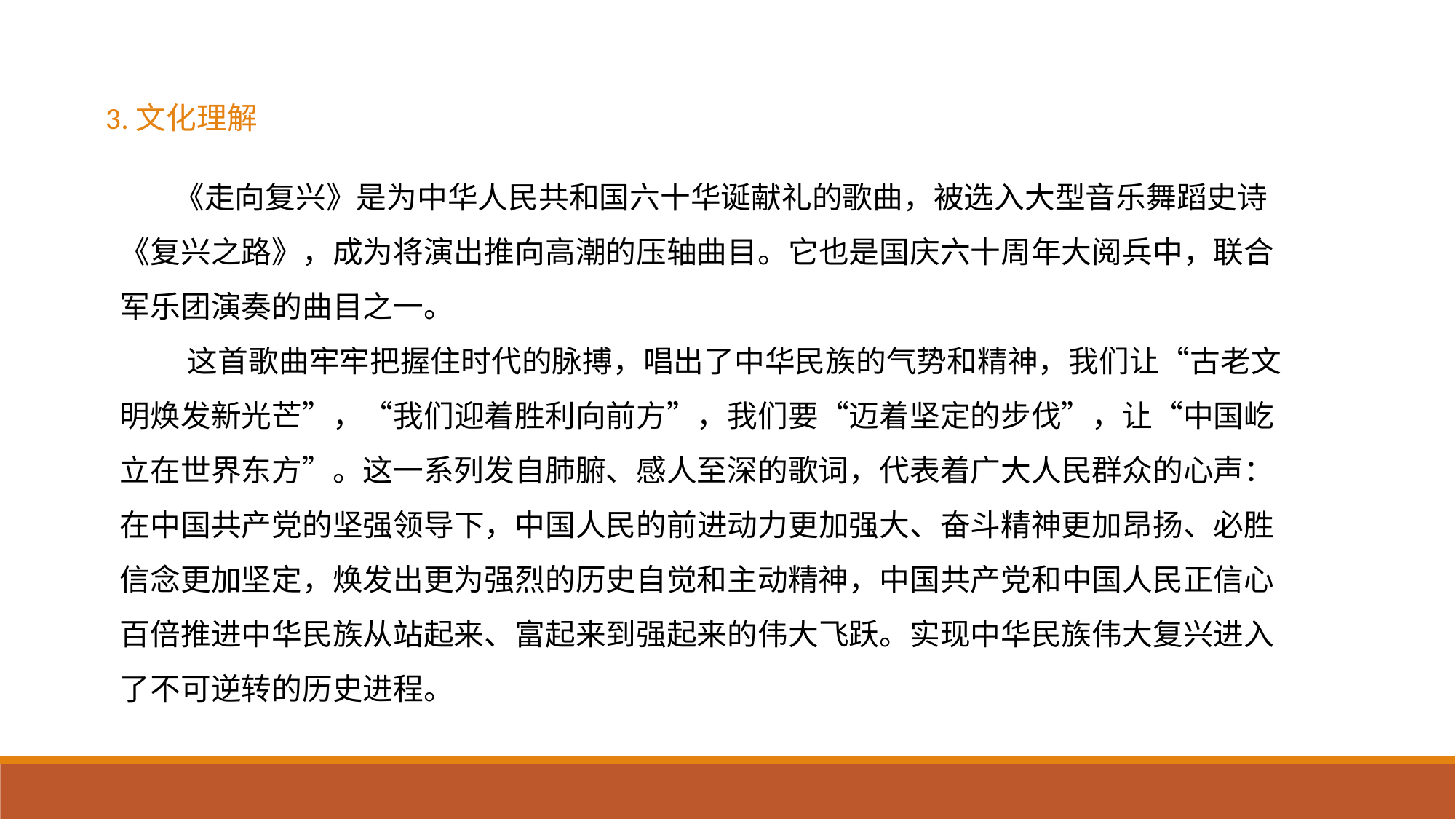

3.文化理解
       《走向复兴》是为中华人民共和国六十华诞献礼的歌曲，被选入大型音乐舞蹈史诗《复兴之路》，成为将演出推向高潮的压轴曲目。它也是国庆六十周年大阅兵中，联合军乐团演奏的曲目之一。
         这首歌曲牢牢把握住时代的脉搏，唱出了中华民族的气势和精神，我们让“古老文明焕发新光芒”，“我们迎着胜利向前方”，我们要“迈着坚定的步伐”，让“中国屹立在世界东方”。这一系列发自肺腑、感人至深的歌词，代表着广大人民群众的心声：在中国共产党的坚强领导下，中国人民的前进动力更加强大、奋斗精神更加昂扬、必胜信念更加坚定，焕发出更为强烈的历史自觉和主动精神，中国共产党和中国人民正信心百倍推进中华民族从站起来、富起来到强起来的伟大飞跃。实现中华民族伟大复兴进入了不可逆转的历史进程。